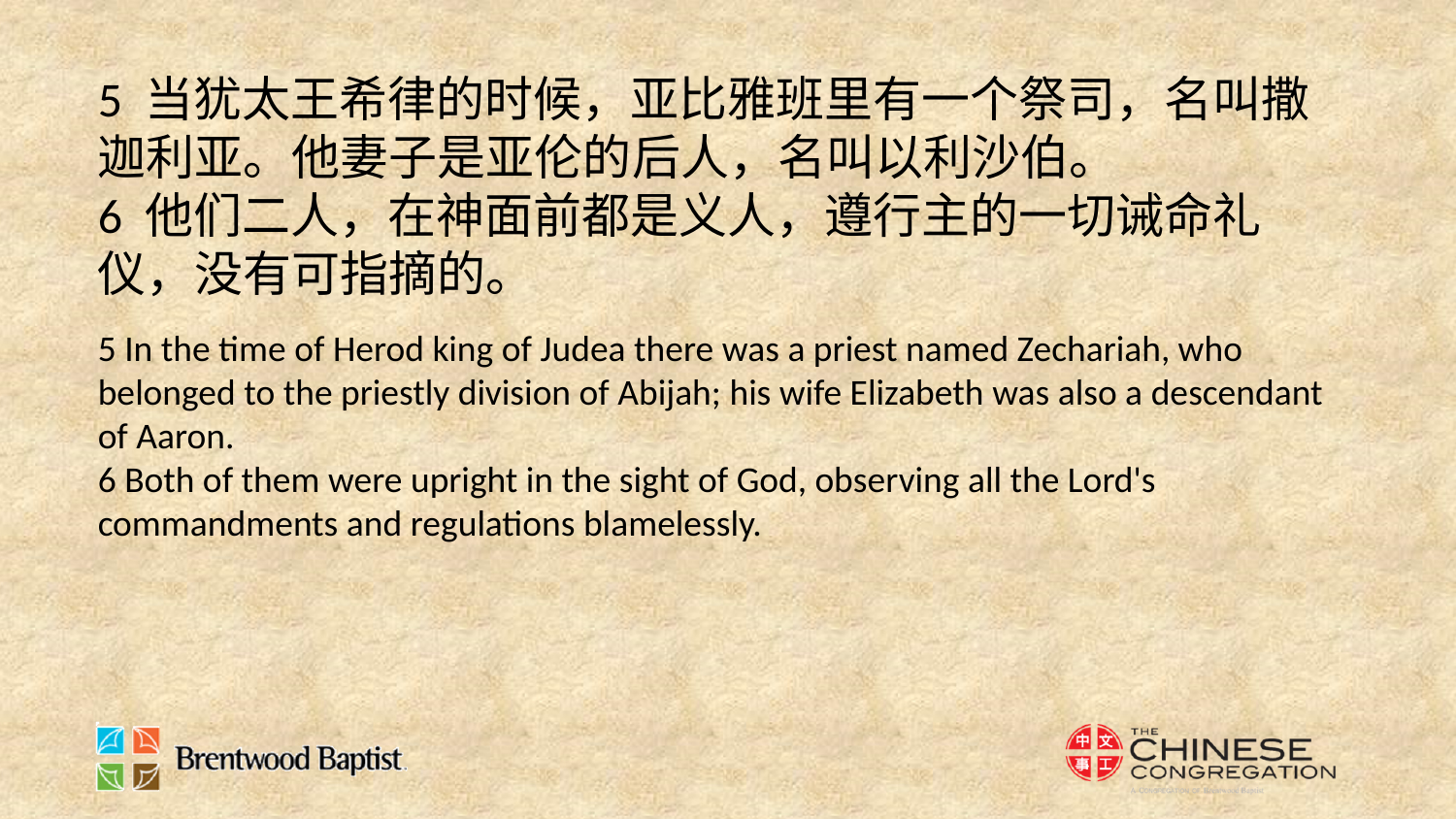

5 当犹太王希律的时候，亚比雅班里有一个祭司，名叫撒迦利亚。他妻子是亚伦的后人，名叫以利沙伯。
6 他们二人，在神面前都是义人，遵行主的一切诫命礼仪，没有可指摘的。

5 In the time of Herod king of Judea there was a priest named Zechariah, who belonged to the priestly division of Abijah; his wife Elizabeth was also a descendant of Aaron.
6 Both of them were upright in the sight of God, observing all the Lord's commandments and regulations blamelessly.